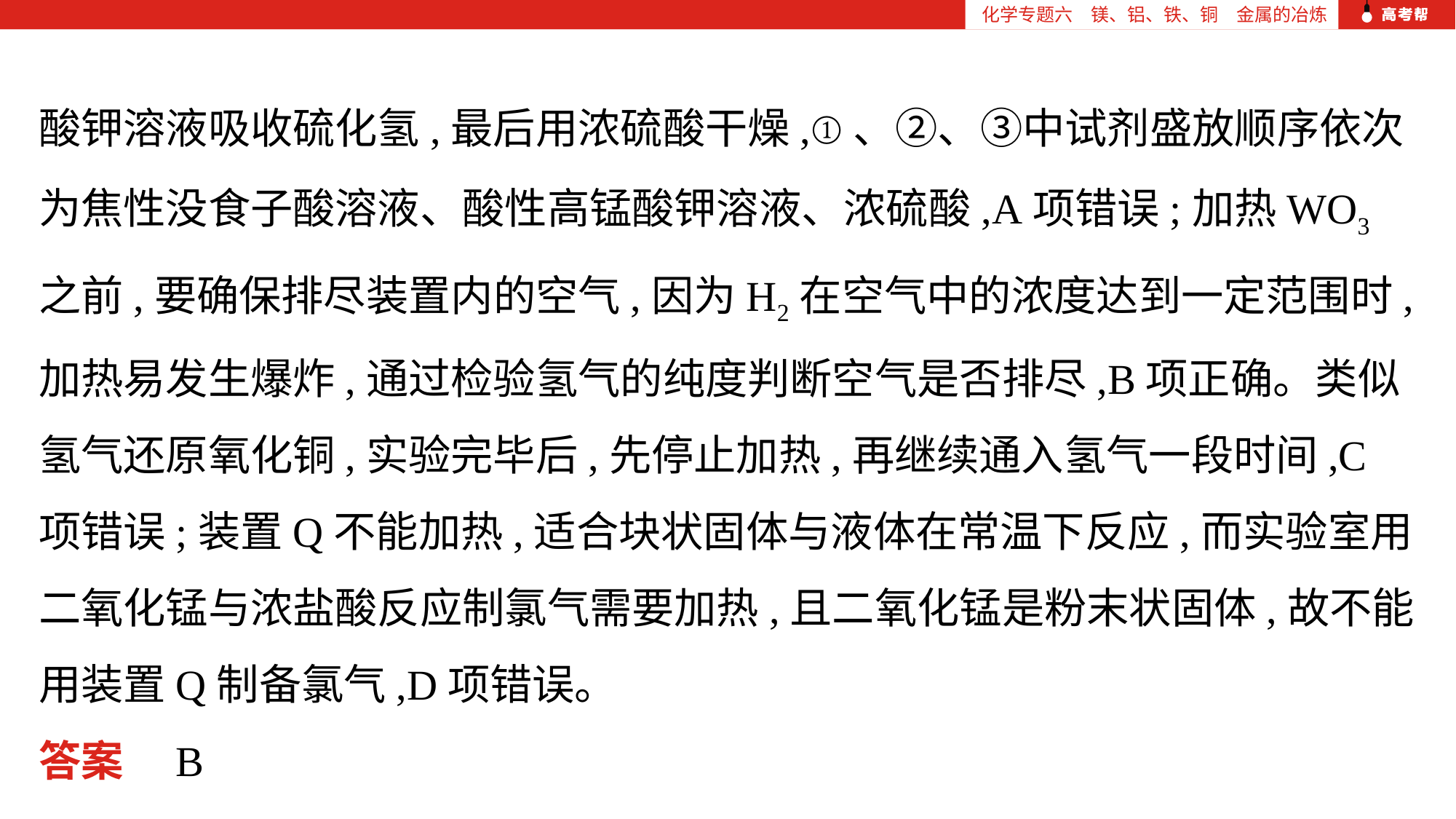

化学专题六　镁、铝、铁、铜　金属的冶炼

酸钾溶液吸收硫化氢,最后用浓硫酸干燥,①、②、③中试剂盛放顺序依次为焦性没食子酸溶液、酸性高锰酸钾溶液、浓硫酸,A项错误;加热WO3之前,要确保排尽装置内的空气,因为H2在空气中的浓度达到一定范围时,加热易发生爆炸,通过检验氢气的纯度判断空气是否排尽,B项正确。类似氢气还原氧化铜,实验完毕后,先停止加热,再继续通入氢气一段时间,C项错误;装置Q不能加热,适合块状固体与液体在常温下反应,而实验室用二氧化锰与浓盐酸反应制氯气需要加热,且二氧化锰是粉末状固体,故不能用装置Q制备氯气,D项错误。
答案　B